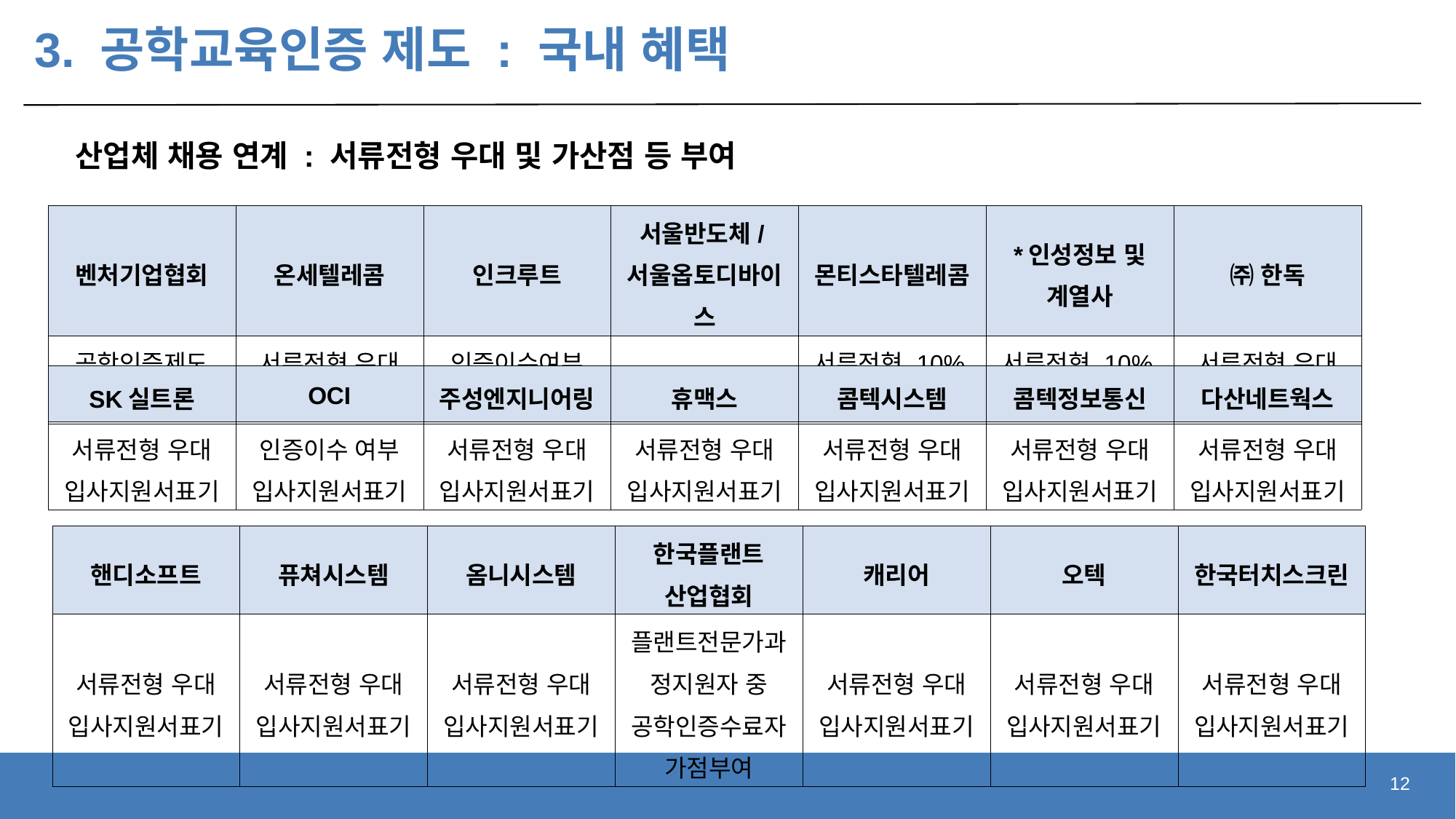

# 3. 공학교육인증 제도 : 국내 혜택

산업체 채용 연계 : 서류전형 우대 및 가산점 등 부여
| 벤처기업협회 | 온세텔레콤 | 인크루트 | 서울반도체/서울옵토디바이스 | 몬티스타텔레콤 | \*인성정보 및 계열사 | ㈜ 한독 |
| --- | --- | --- | --- | --- | --- | --- |
| 공학인증제도 홍보 및 확산 | 서류전형 우대 입사지원서표기 | 인증이수여부 입사지원서표기 | 서류전형 우대 | 서류전형 10%가점부여 | 서류전형 10%가점부여 | 서류전형 우대 입사지원서표기 |
| SK실트론 | OCI | 주성엔지니어링 | 휴맥스 | 콤텍시스템 | 콤텍정보통신 | 다산네트웍스 |
| --- | --- | --- | --- | --- | --- | --- |
| 서류전형 우대 입사지원서표기 | 인증이수 여부 입사지원서표기 | 서류전형 우대 입사지원서표기 | 서류전형 우대 입사지원서표기 | 서류전형 우대 입사지원서표기 | 서류전형 우대 입사지원서표기 | 서류전형 우대 입사지원서표기 |

| 핸디소프트 | 퓨쳐시스템 | 옴니시스템 | 한국플랜트 산업협회 | 캐리어 | 오텍 | 한국터치스크린 |
| --- | --- | --- | --- | --- | --- | --- |
| 서류전형 우대 입사지원서표기 | 서류전형 우대 입사지원서표기 | 서류전형 우대 입사지원서표기 | 플랜트전문가과정지원자 중 공학인증수료자 가점부여 | 서류전형 우대 입사지원서표기 | 서류전형 우대 입사지원서표기 | 서류전형 우대 입사지원서표기 |
12